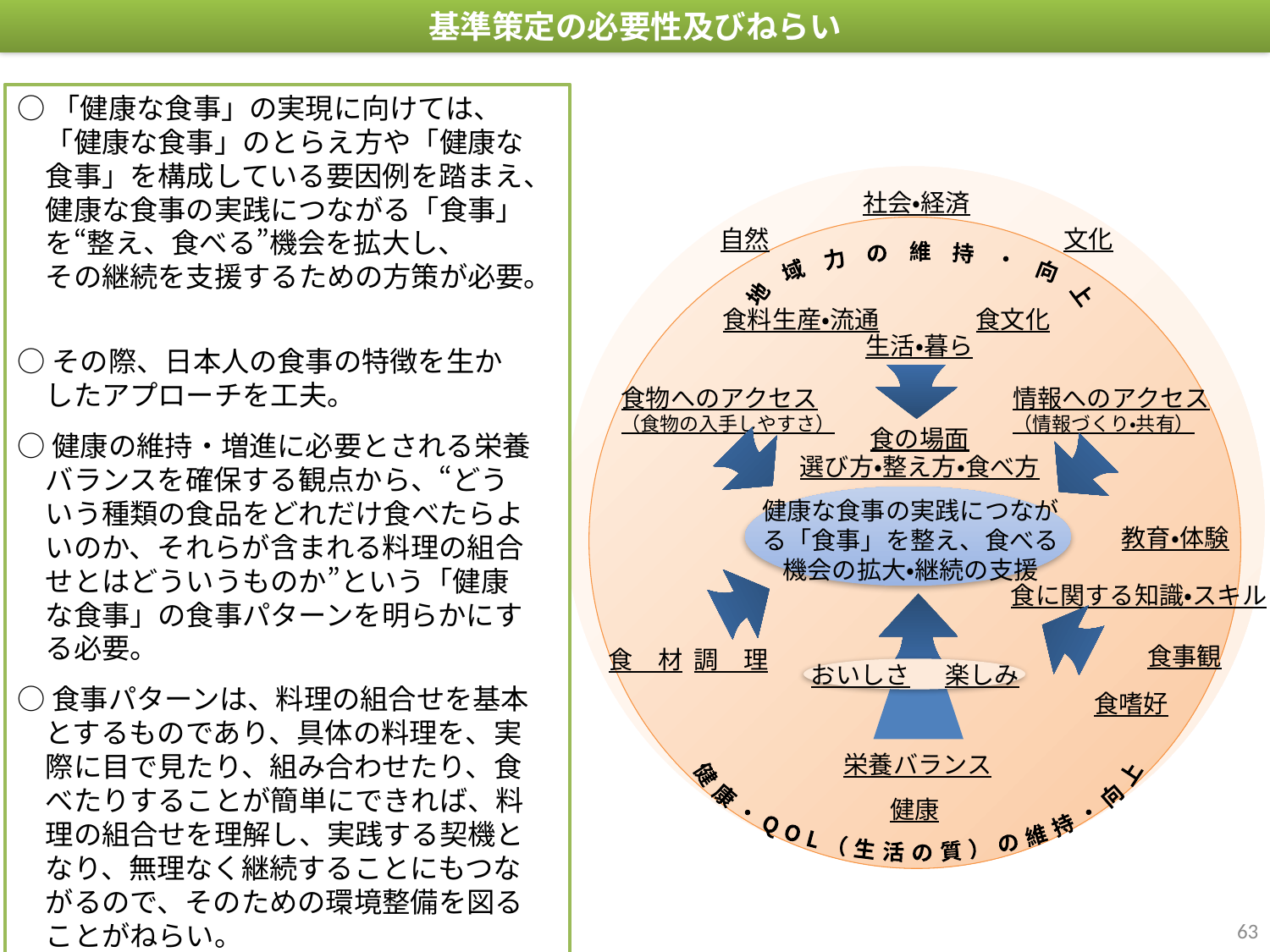

基準策定の必要性及びねらい
○「健康な食事」の実現に向けては、
　「健康な食事」のとらえ方や「健康な
　食事」を構成している要因例を踏まえ、
　健康な食事の実践につながる「食事」
　を“整え、食べる”機会を拡大し、
　その継続を支援するための方策が必要。

○その際、日本人の食事の特徴を生か
　したアプローチを工夫。

○健康の維持・増進に必要とされる栄養
　バランスを確保する観点から、“どう
　いう種類の食品をどれだけ食べたらよ
　いのか、それらが含まれる料理の組合
　せとはどういうものか”という「健康
　な食事」の食事パターンを明らかにす
　る必要。

○食事パターンは、料理の組合せを基本
　とするものであり、具体の料理を、実
　際に目で見たり、組み合わせたり、食
　べたりすることが簡単にできれば、料
　理の組合せを理解し、実践する契機と
　なり、無理なく継続することにもつな
　がるので、そのための環境整備を図る
　ことがねらい。

社会・経済

自然
文化
 地　域　力　の　維　持　・　向　上
食料生産・流通
食文化
生活・暮らし

食物へのアクセス
（食物の入手しやすさ）
情報へのアクセス
（情報づくり・共有）
食の場面

選び方・整え方・食べ方

健康な食事の実践につながる「食事」を整え、食べる
機会の拡大・継続の支援
教育・体験

食に関する知識・スキル

　健 康 ・ Q O L （ 生 活 の 質 ） の 維 持 ・ 向 上
食事観
食　材
調　理
おいしさ
楽しみ

食嗜好
栄養バランス
健康
63